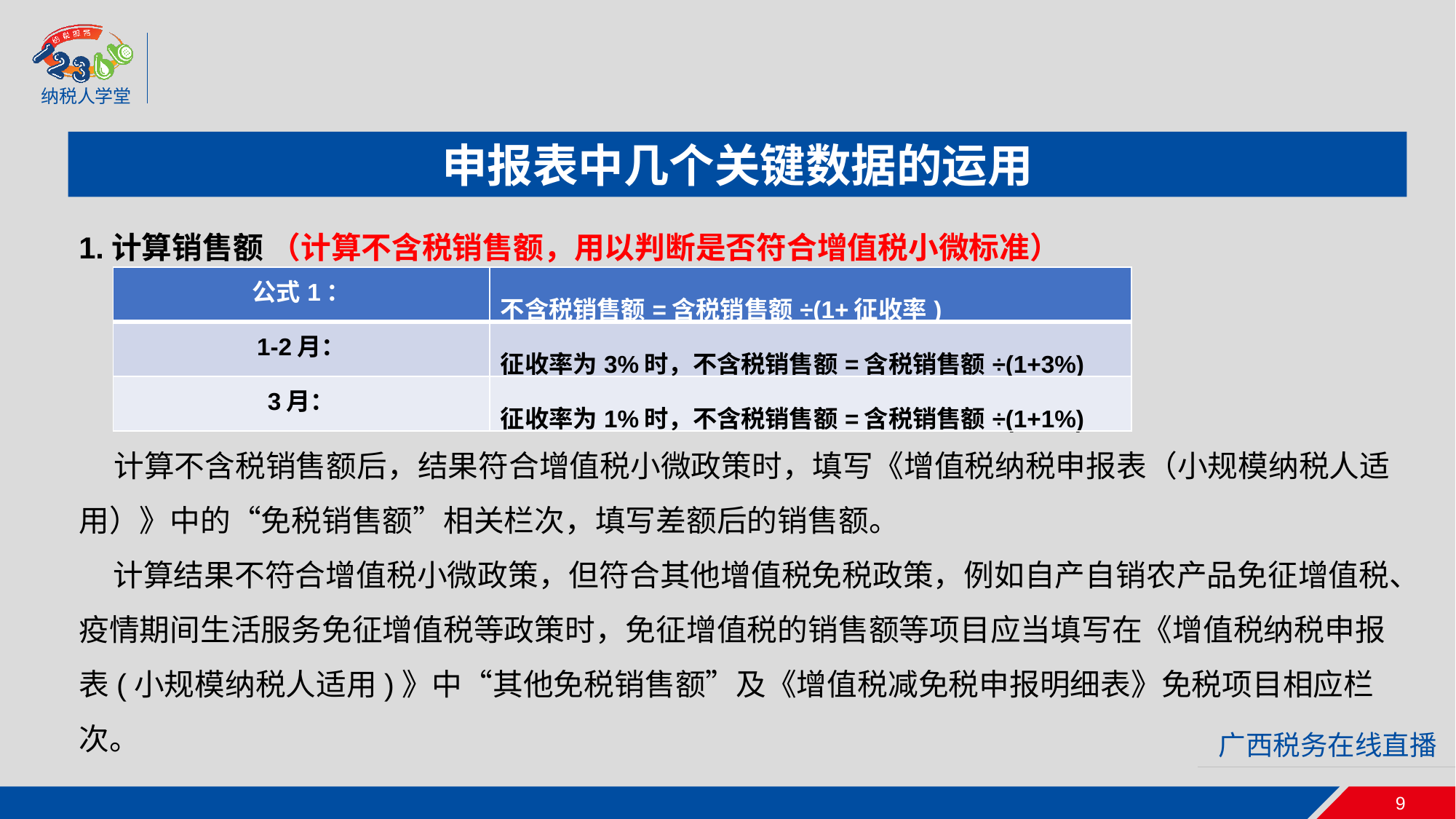

申报表中几个关键数据的运用
1.计算销售额 （计算不含税销售额，用以判断是否符合增值税小微标准）

    计算不含税销售额后，结果符合增值税小微政策时，填写《增值税纳税申报表（小规模纳税人适用）》中的“免税销售额”相关栏次，填写差额后的销售额。
    计算结果不符合增值税小微政策，但符合其他增值税免税政策，例如自产自销农产品免征增值税、疫情期间生活服务免征增值税等政策时，免征增值税的销售额等项目应当填写在《增值税纳税申报表(小规模纳税人适用)》中“其他免税销售额”及《增值税减免税申报明细表》免税项目相应栏次。

| 公式1： | 不含税销售额=含税销售额÷(1+征收率) |
| --- | --- |
| 1-2月： | 征收率为3%时，不含税销售额=含税销售额÷(1+3%) |
| 3月： | 征收率为1%时，不含税销售额=含税销售额÷(1+1%) |